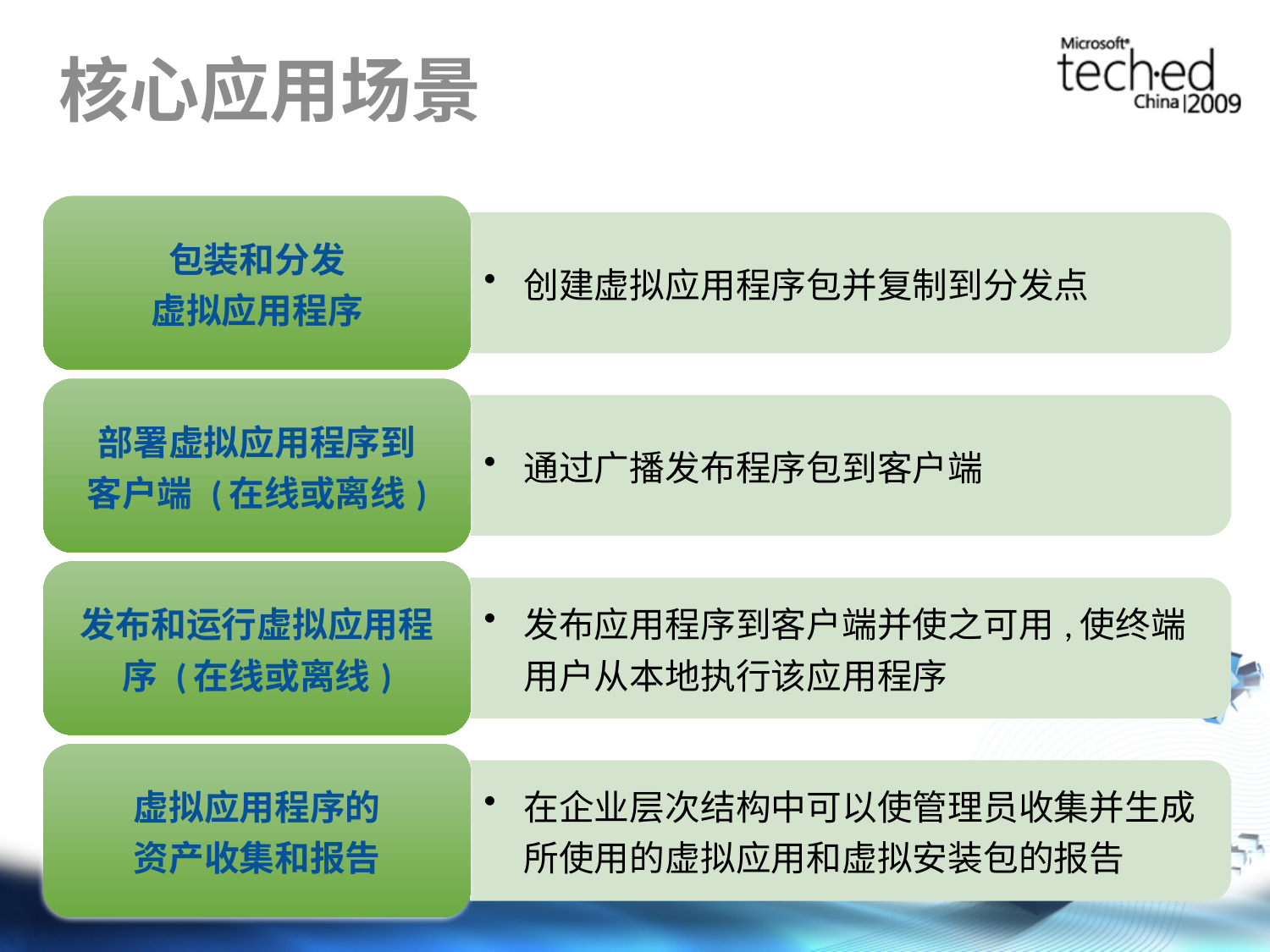

# 核心应用场景
包装和分发
虚拟应用程序
发布和运行虚拟应用程序 (在线或离线)
虚拟应用程序的
资产收集和报告
部署虚拟应用程序到
客户端 (在线或离线)
创建虚拟应用程序包并复制到分发点
通过广播发布程序包到客户端
发布应用程序到客户端并使之可用,使终端用户从本地执行该应用程序
在企业层次结构中可以使管理员收集并生成所使用的虚拟应用和虚拟安装包的报告